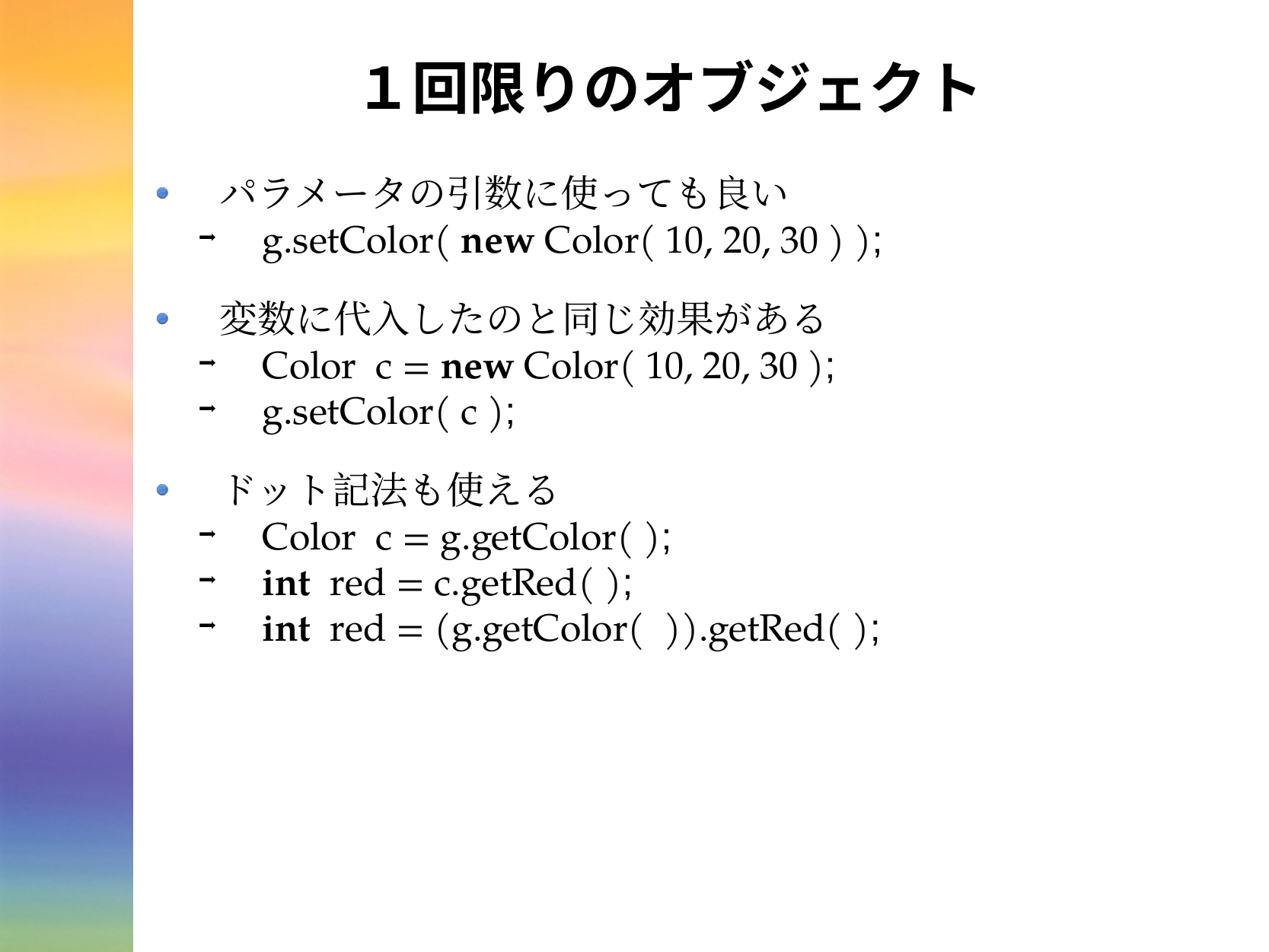

# １回限りのオブジェクト
パラメータの引数に使っても良い
g.setColor( new Color( 10, 20, 30 ) );

変数に代入したのと同じ効果がある
Color  c = new Color( 10, 20, 30 );
g.setColor( c );

ドット記法も使える
Color  c = g.getColor( );
int  red = c.getRed( );
int  red = (g.getColor(  )).getRed( );